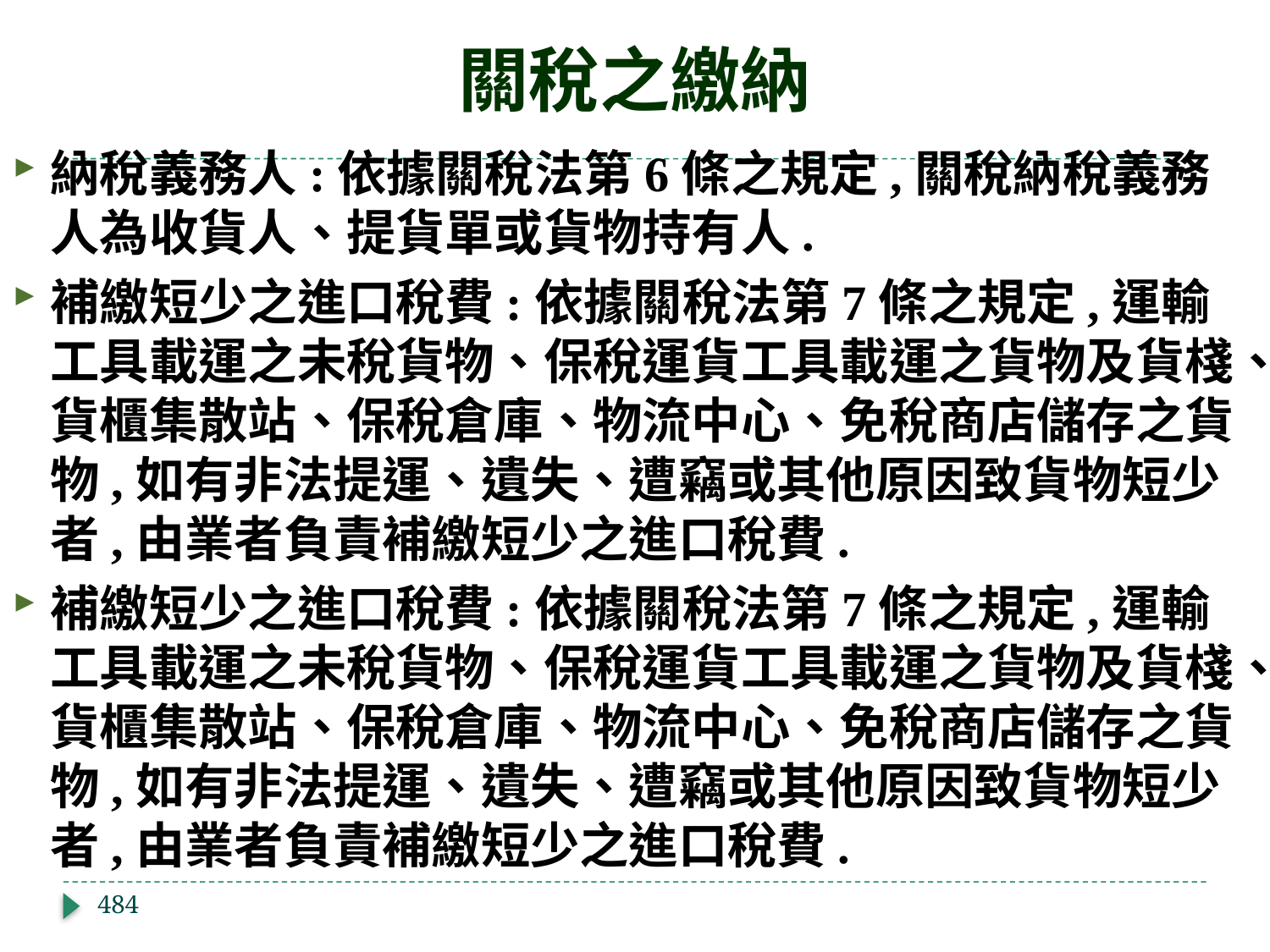

# 關稅之繳納
納稅義務人:依據關稅法第6條之規定,關稅納稅義務人為收貨人、提貨單或貨物持有人.
補繳短少之進口稅費:依據關稅法第7條之規定,運輸工具載運之未稅貨物、保稅運貨工具載運之貨物及貨棧、貨櫃集散站、保稅倉庫、物流中心、免稅商店儲存之貨物,如有非法提運、遺失、遭竊或其他原因致貨物短少者,由業者負責補繳短少之進口稅費.
補繳短少之進口稅費:依據關稅法第7條之規定,運輸工具載運之未稅貨物、保稅運貨工具載運之貨物及貨棧、貨櫃集散站、保稅倉庫、物流中心、免稅商店儲存之貨物,如有非法提運、遺失、遭竊或其他原因致貨物短少者,由業者負責補繳短少之進口稅費.
484